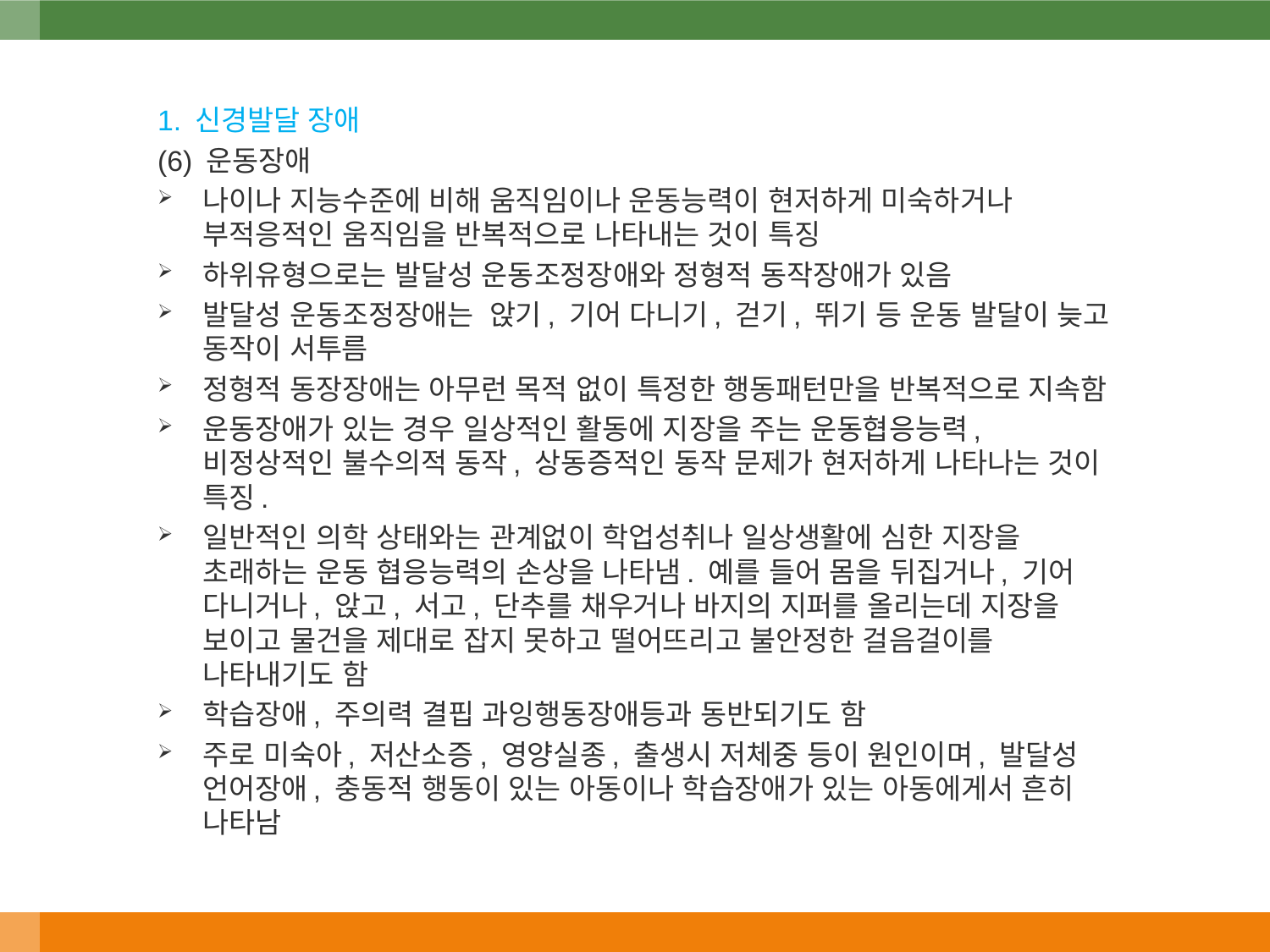

1. 신경발달 장애
(6) 운동장애
나이나 지능수준에 비해 움직임이나 운동능력이 현저하게 미숙하거나 부적응적인 움직임을 반복적으로 나타내는 것이 특징
하위유형으로는 발달성 운동조정장애와 정형적 동작장애가 있음
발달성 운동조정장애는  앉기, 기어 다니기, 걷기, 뛰기 등 운동 발달이 늦고 동작이 서투름
정형적 동장장애는 아무런 목적 없이 특정한 행동패턴만을 반복적으로 지속함
운동장애가 있는 경우 일상적인 활동에 지장을 주는 운동협응능력, 비정상적인 불수의적 동작, 상동증적인 동작 문제가 현저하게 나타나는 것이 특징.
일반적인 의학 상태와는 관계없이 학업성취나 일상생활에 심한 지장을 초래하는 운동 협응능력의 손상을 나타냄. 예를 들어 몸을 뒤집거나, 기어 다니거나, 앉고, 서고, 단추를 채우거나 바지의 지퍼를 올리는데 지장을 보이고 물건을 제대로 잡지 못하고 떨어뜨리고 불안정한 걸음걸이를 나타내기도 함
학습장애, 주의력 결핍 과잉행동장애등과 동반되기도 함
주로 미숙아, 저산소증, 영양실종, 출생시 저체중 등이 원인이며, 발달성 언어장애, 충동적 행동이 있는 아동이나 학습장애가 있는 아동에게서 흔히 나타남